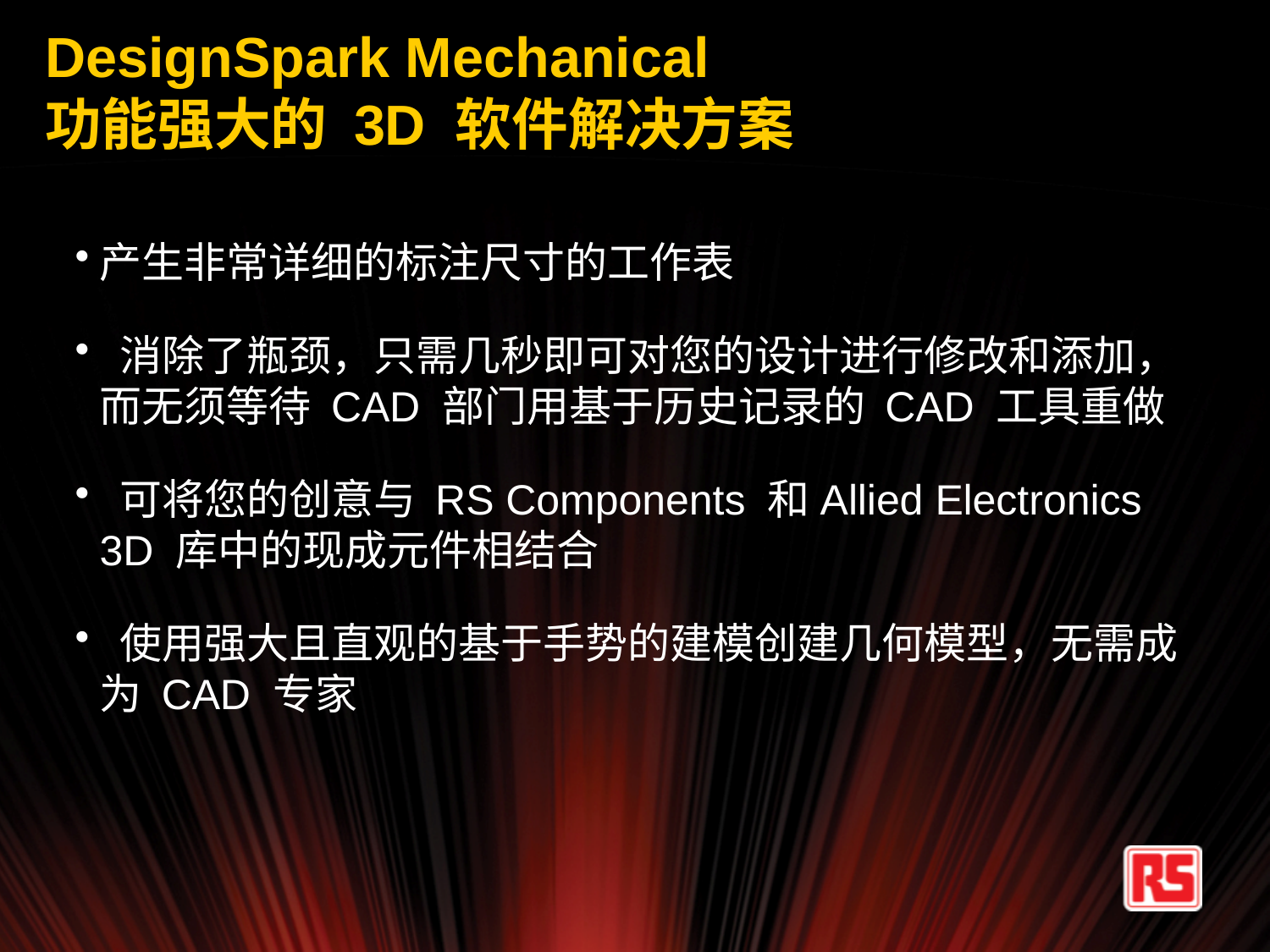

# DesignSpark Mechanical 功能强大的 3D 软件解决方案
产生非常详细的标注尺寸的工作表
 消除了瓶颈，只需几秒即可对您的设计进行修改和添加，而无须等待 CAD 部门用基于历史记录的 CAD 工具重做
 可将您的创意与 RS Components 和Allied Electronics 3D 库中的现成元件相结合
 使用强大且直观的基于手势的建模创建几何模型，无需成为 CAD 专家